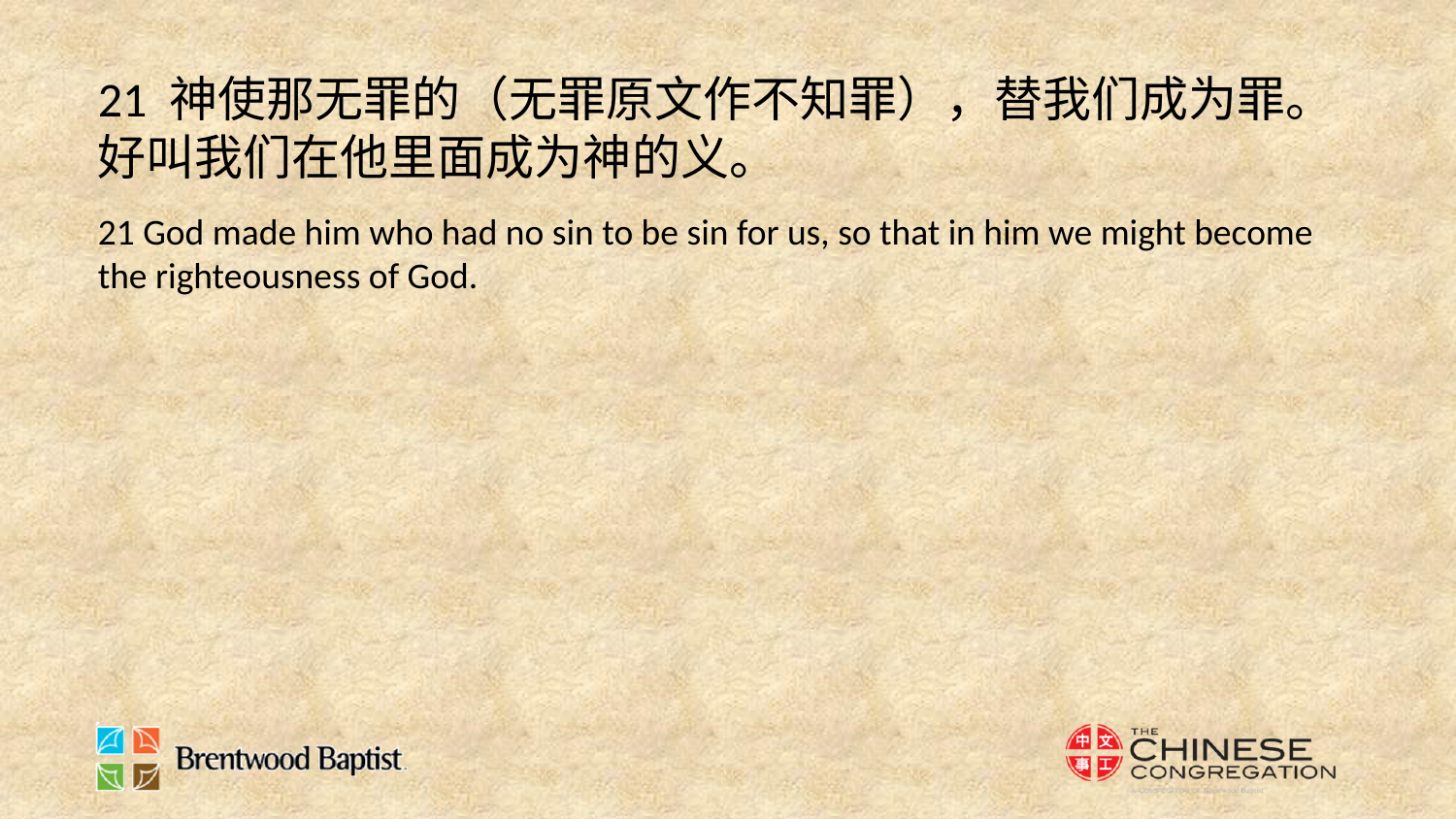

21 神使那无罪的（无罪原文作不知罪），替我们成为罪。好叫我们在他里面成为神的义。

21 God made him who had no sin to be sin for us, so that in him we might become the righteousness of God.